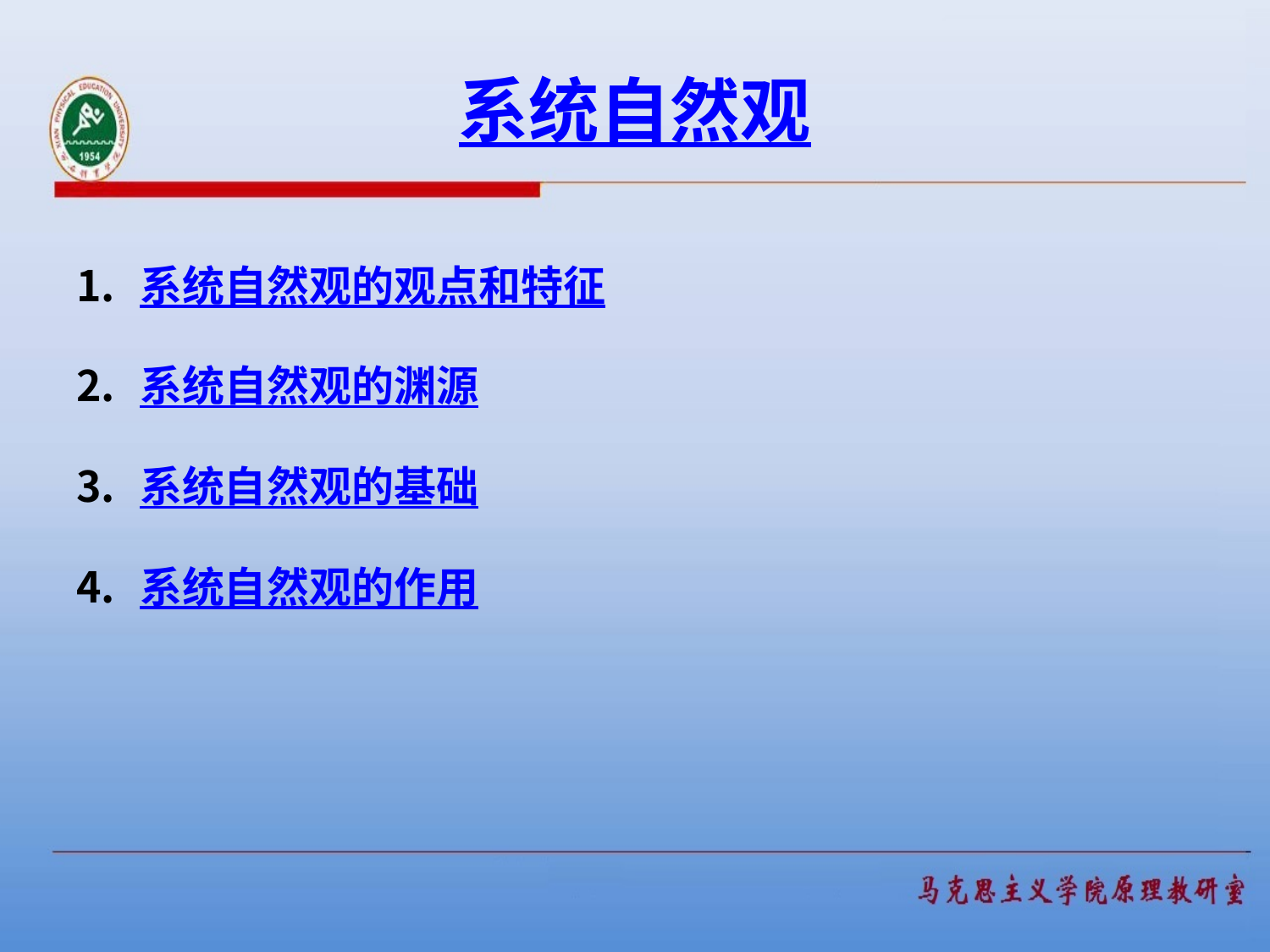

# 系统自然观
系统自然观的观点和特征
系统自然观的渊源
系统自然观的基础
系统自然观的作用